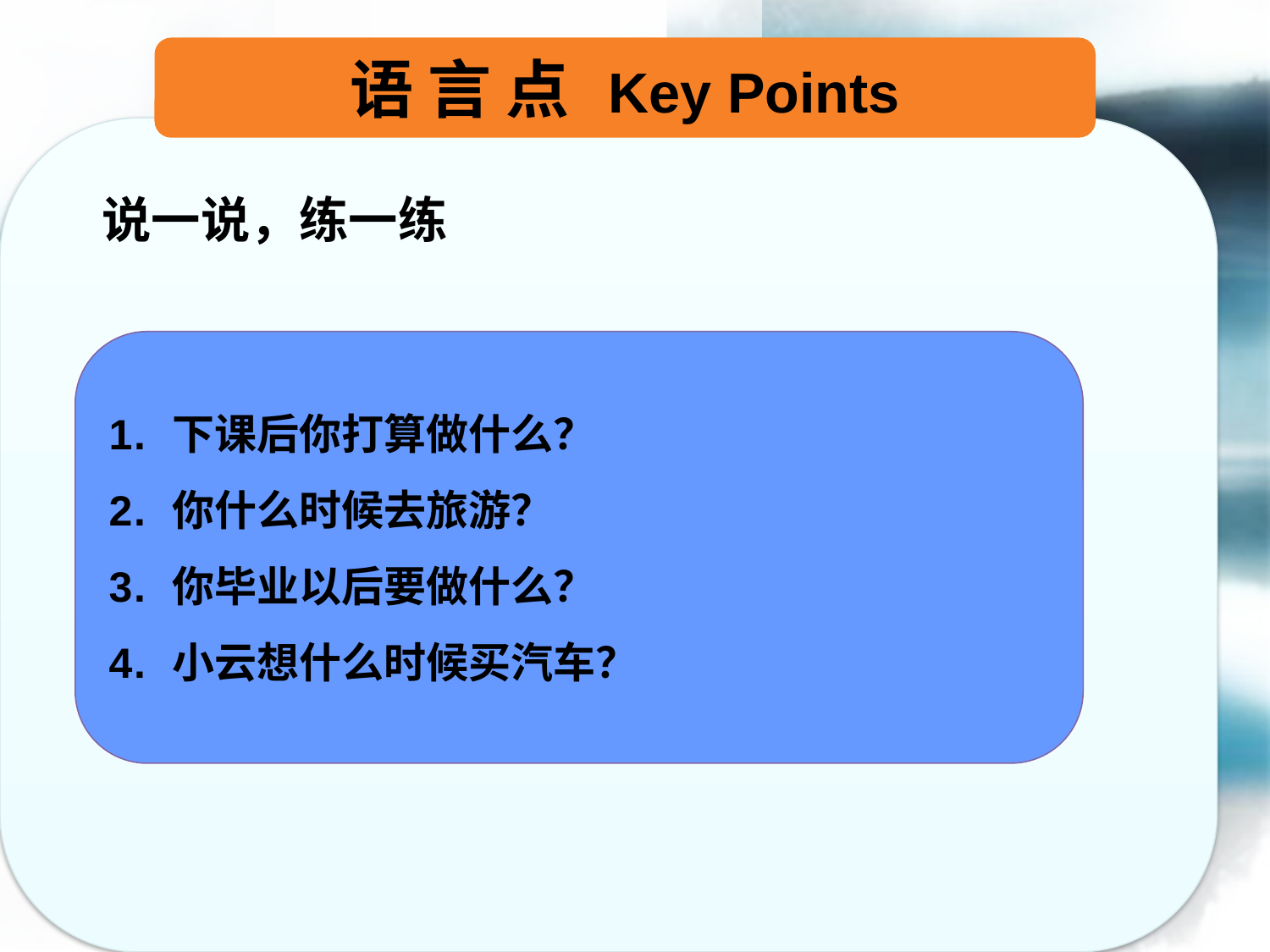

语 言 点  Key Points

说一说，练一练

下课后你打算做什么？
你什么时候去旅游？
你毕业以后要做什么？
小云想什么时候买汽车？